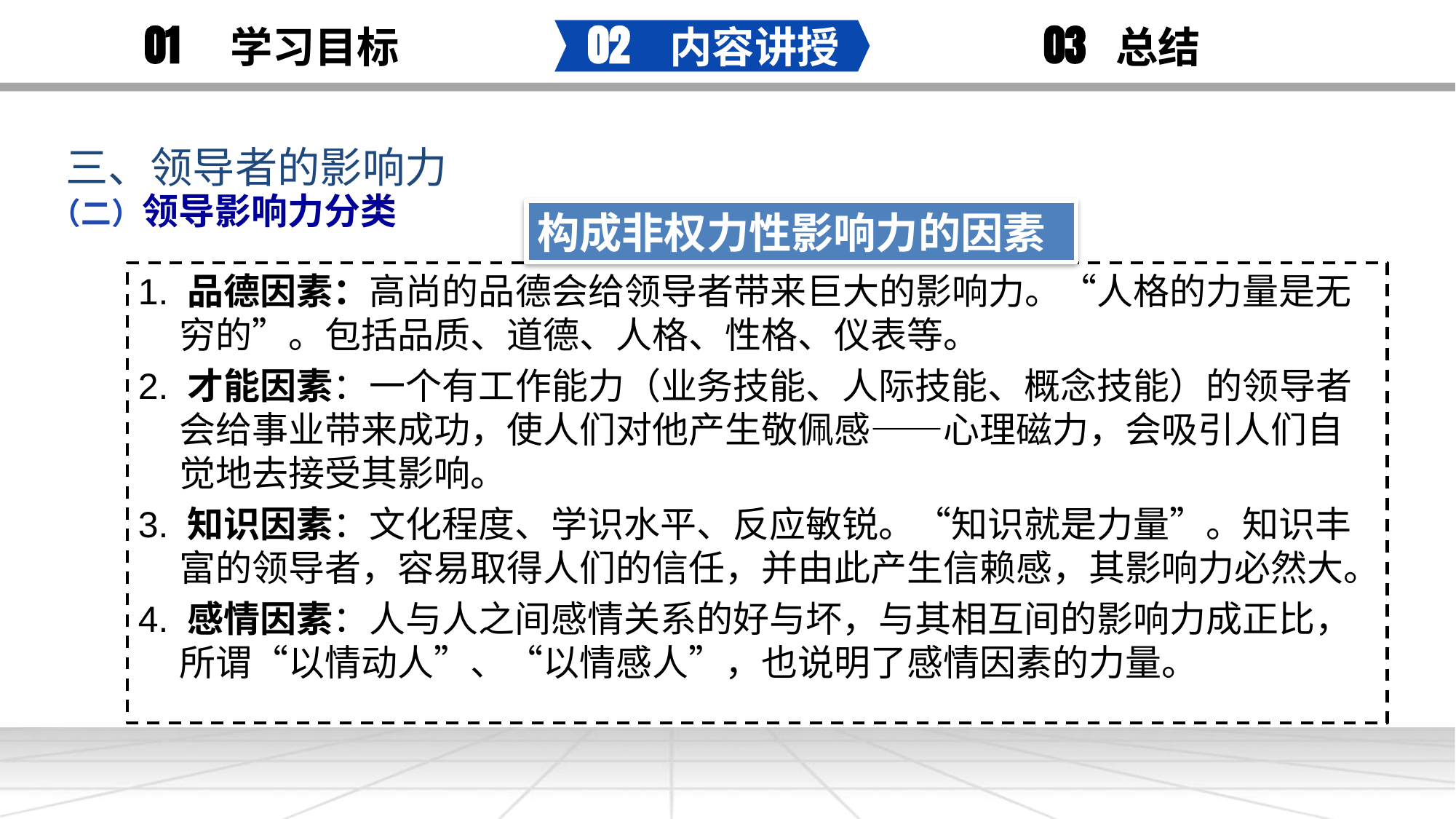

02   内容讲授
03  总结
01    学习目标

三、领导者的影响力
（二）领导影响力分类
构成非权力性影响力的因素
1. 品德因素：高尚的品德会给领导者带来巨大的影响力。“人格的力量是无穷的”。包括品质、道德、人格、性格、仪表等。
2. 才能因素：一个有工作能力（业务技能、人际技能、概念技能）的领导者会给事业带来成功，使人们对他产生敬佩感——心理磁力，会吸引人们自觉地去接受其影响。
3. 知识因素：文化程度、学识水平、反应敏锐。“知识就是力量”。知识丰富的领导者，容易取得人们的信任，并由此产生信赖感，其影响力必然大。
4. 感情因素：人与人之间感情关系的好与坏，与其相互间的影响力成正比，所谓“以情动人”、“以情感人”，也说明了感情因素的力量。